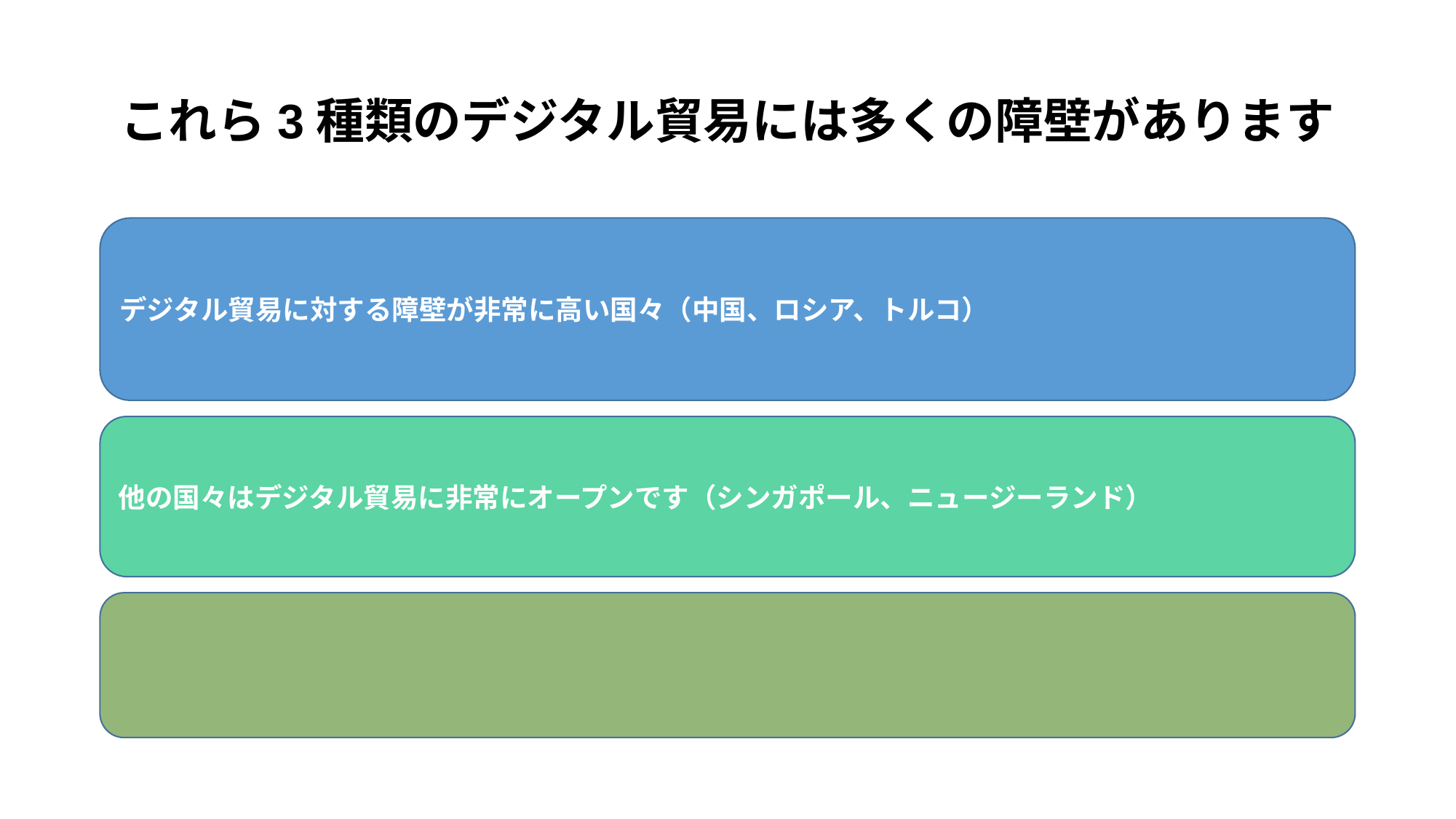

# これら3種類のデジタル貿易には多くの障壁があります
デジタル貿易に対する障壁が非常に高い国々（中国、ロシア、トルコ）

他の国々はデジタル貿易に非常にオープンです（シンガポール、ニュージーランド）